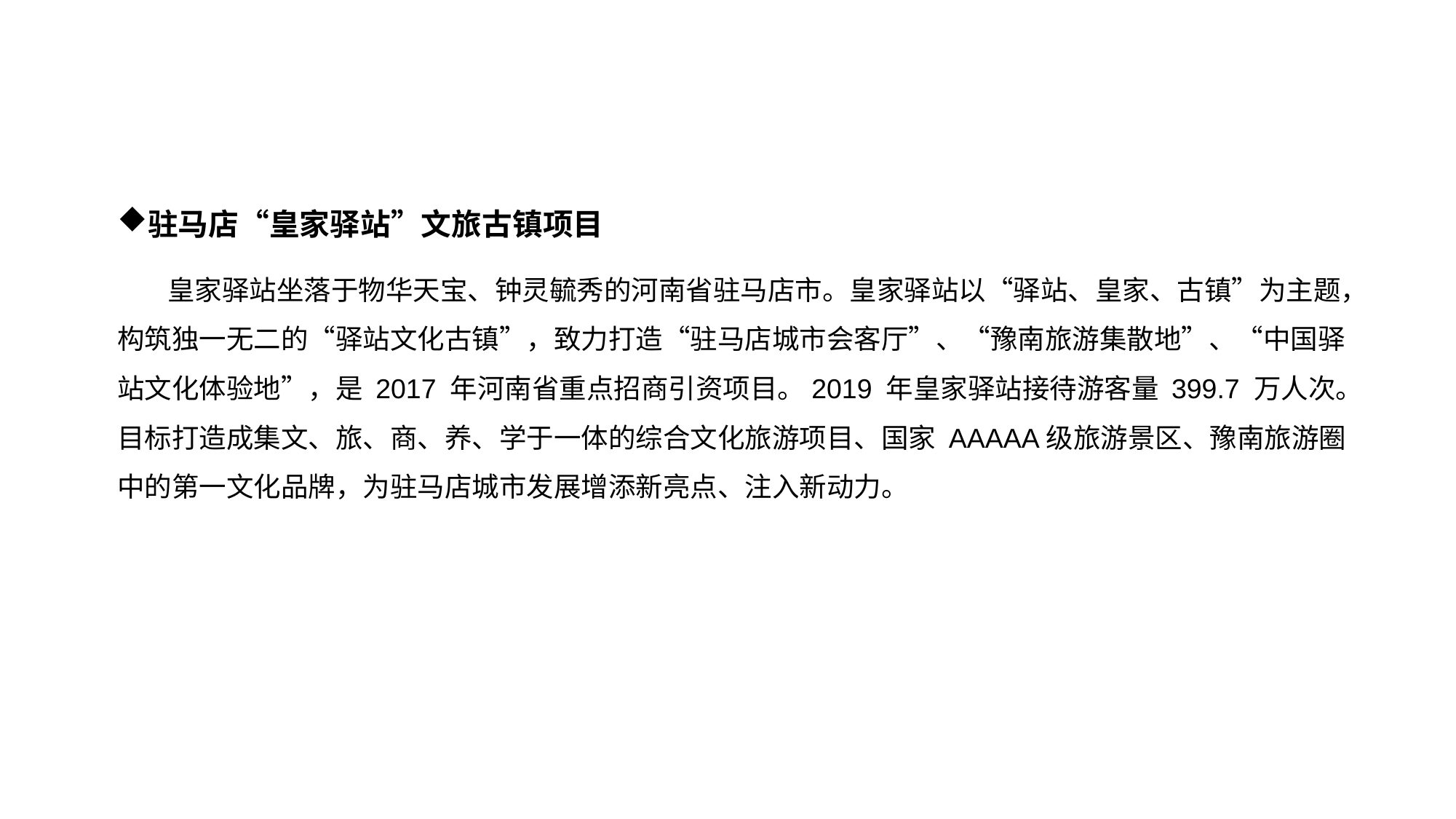

驻马店“皇家驿站”文旅古镇项目
       皇家驿站坐落于物华天宝、钟灵毓秀的河南省驻马店市。皇家驿站以“驿站、皇家、古镇”为主题，构筑独一无二的“驿站文化古镇”，致力打造“驻马店城市会客厅”、“豫南旅游集散地”、“中国驿站文化体验地”，是 2017 年河南省重点招商引资项目。2019 年皇家驿站接待游客量 399.7 万人次。目标打造成集文、旅、商、养、学于一体的综合文化旅游项目、国家 AAAAA级旅游景区、豫南旅游圈中的第一文化品牌，为驻马店城市发展增添新亮点、注入新动力。